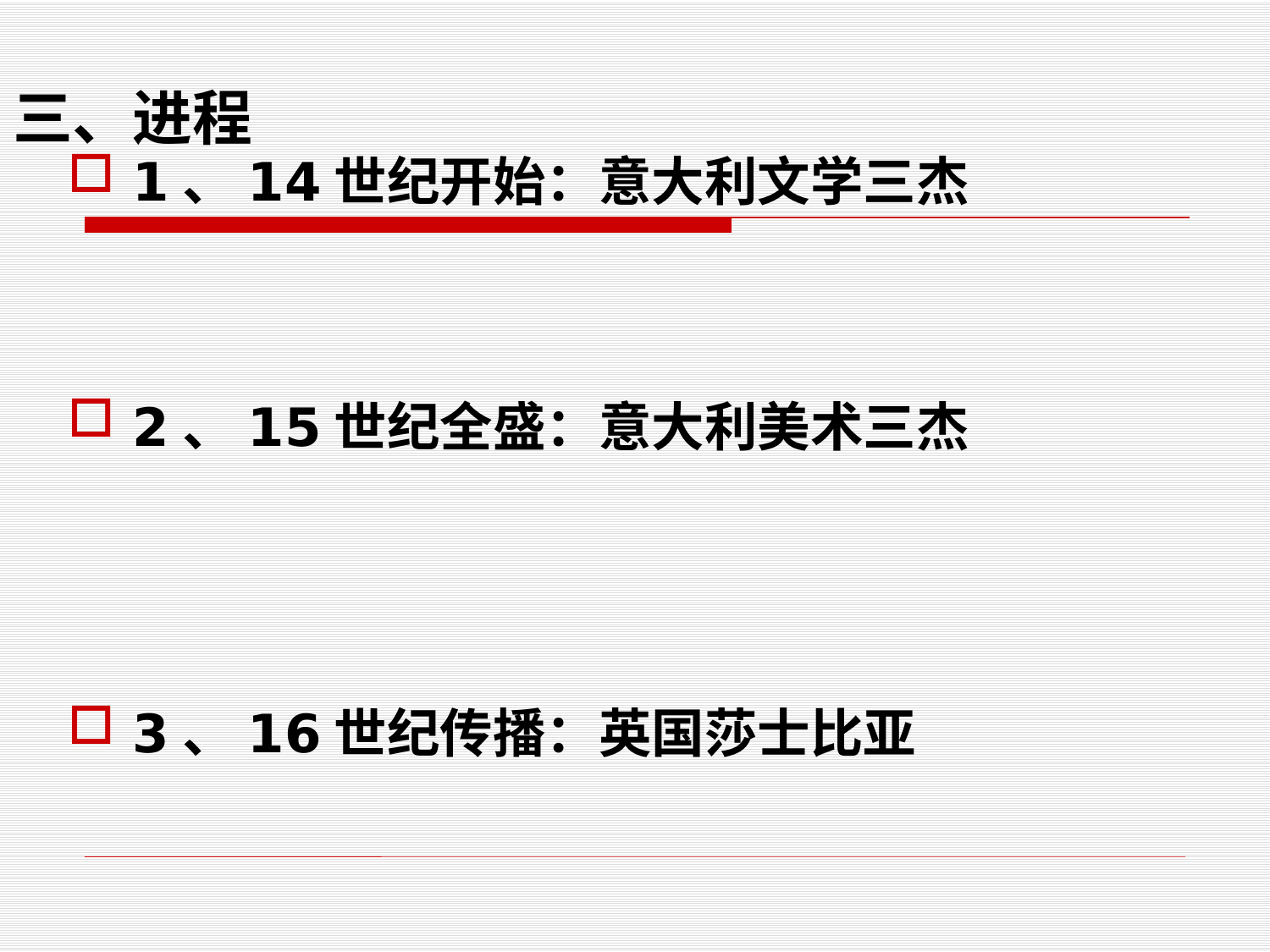

# 三、进程

1、14世纪开始：意大利文学三杰

2、15世纪全盛：意大利美术三杰

3、16世纪传播：英国莎士比亚